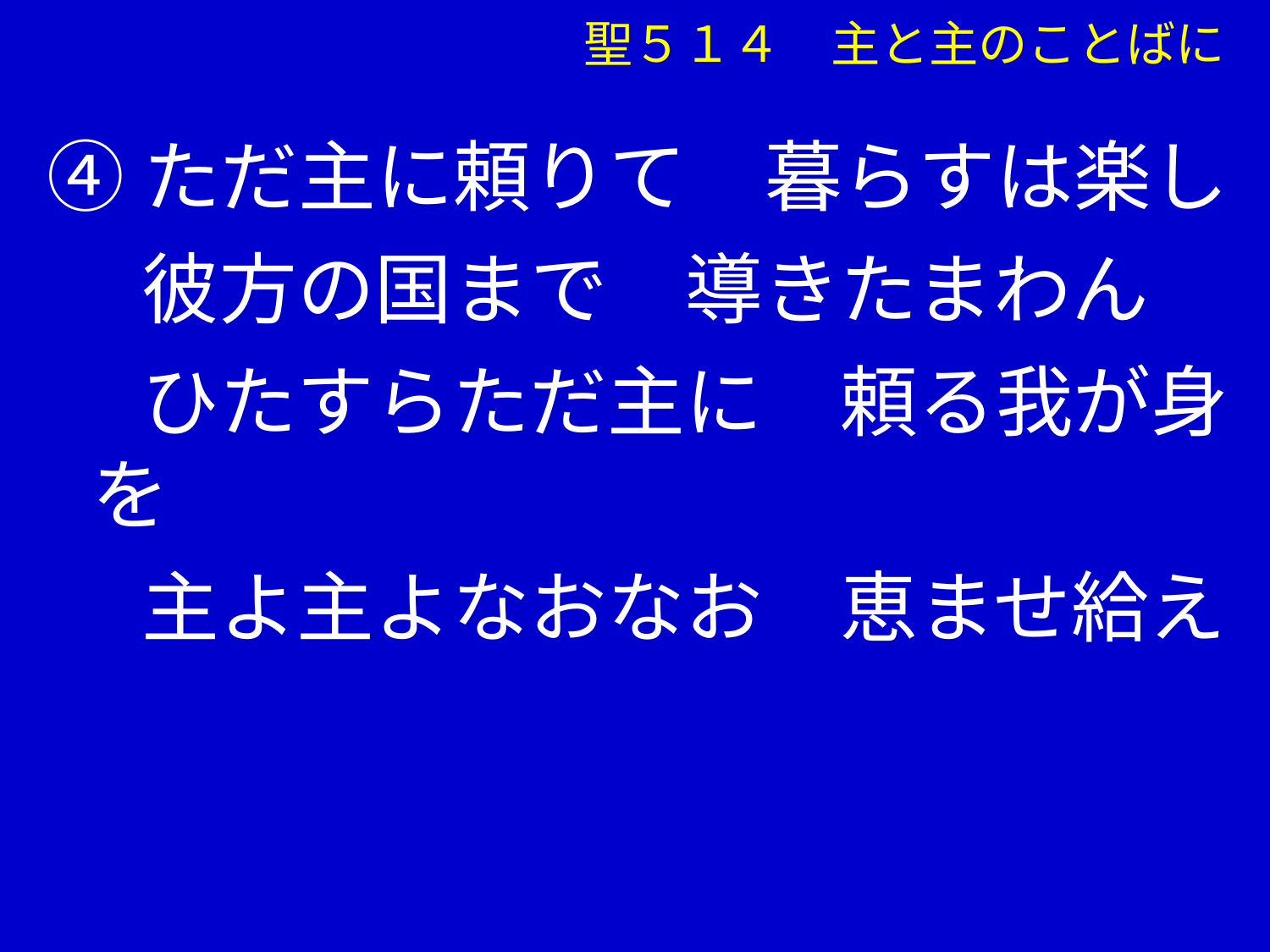

聖５１４　主と主のことばに
④ただ主に頼りて　暮らすは楽し
　 彼方の国まで　導きたまわん
　 ひたすらただ主に　頼る我が身を
　 主よ主よなおなお　恵ませ給え